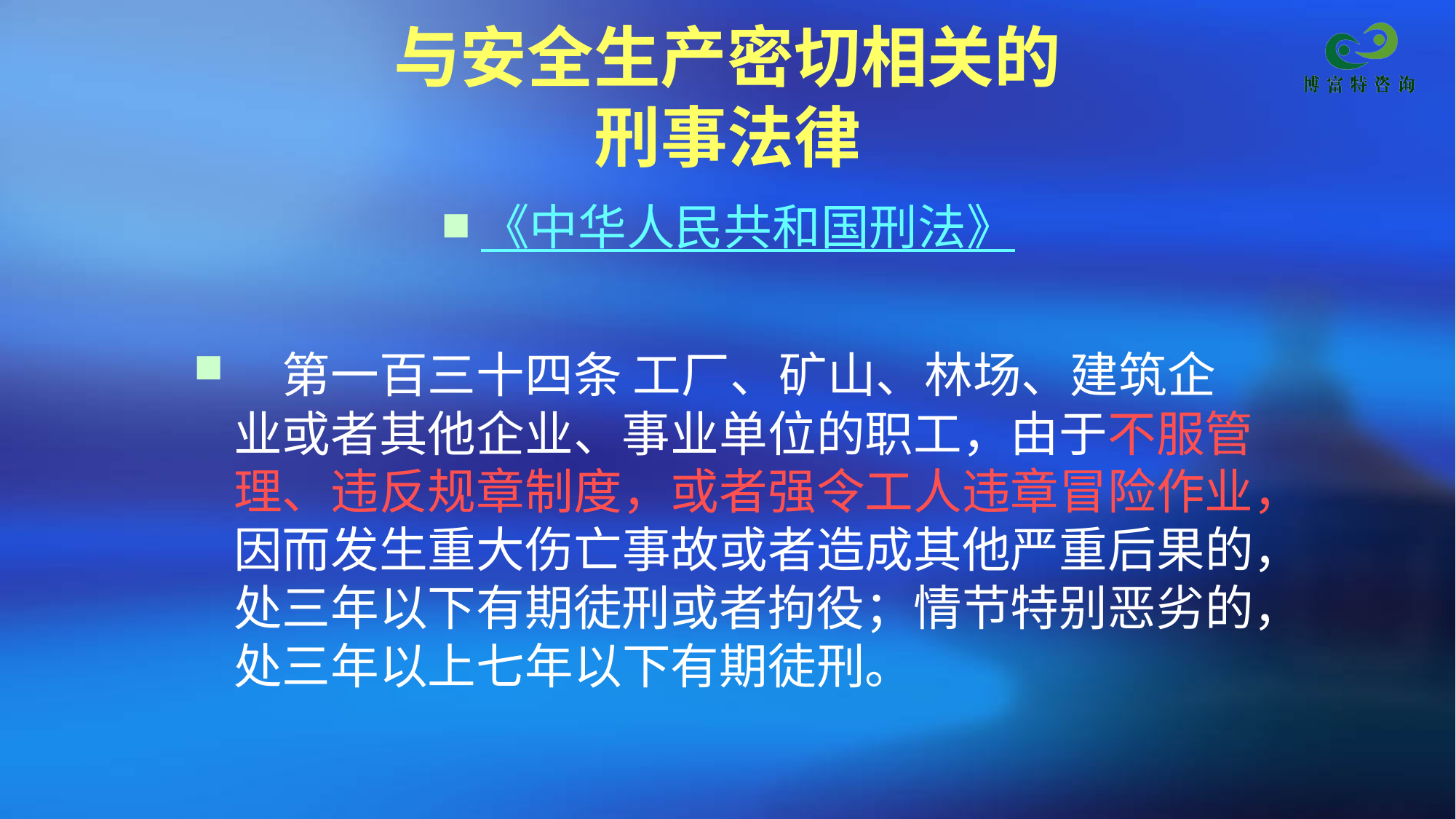

# 与安全生产密切相关的 刑事法律
《中华人民共和国刑法》

　第一百三十四条 工厂、矿山、林场、建筑企业或者其他企业、事业单位的职工，由于不服管理、违反规章制度，或者强令工人违章冒险作业，因而发生重大伤亡事故或者造成其他严重后果的，处三年以下有期徒刑或者拘役；情节特别恶劣的，处三年以上七年以下有期徒刑。